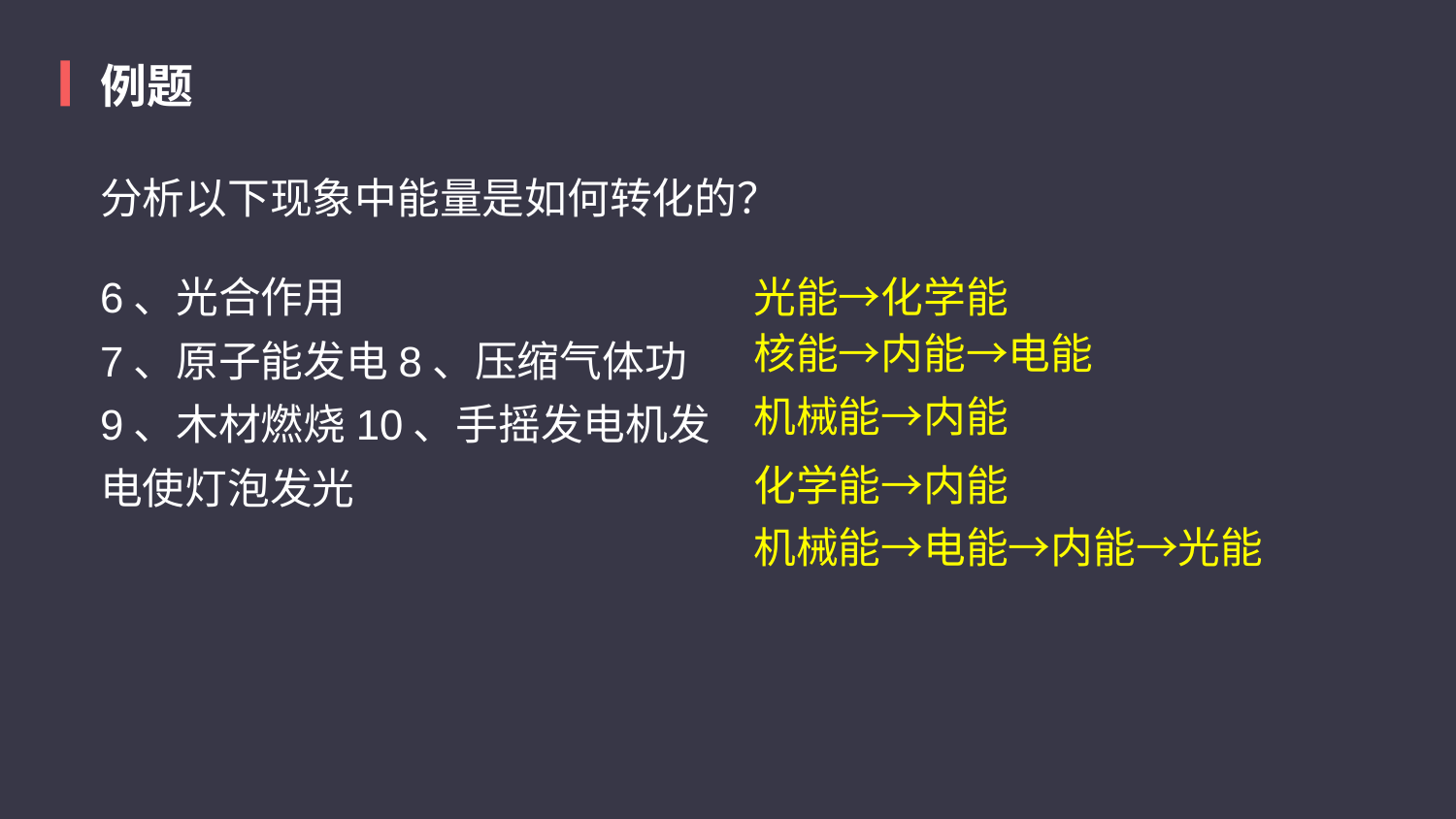

例题

分析以下现象中能量是如何转化的？
6、光合作用 
7、原子能发电8、压缩气体功 
9、木材燃烧10、手摇发电机发电使灯泡发光
光能→化学能
核能→内能→电能
机械能→内能
化学能→内能
机械能→电能→内能→光能